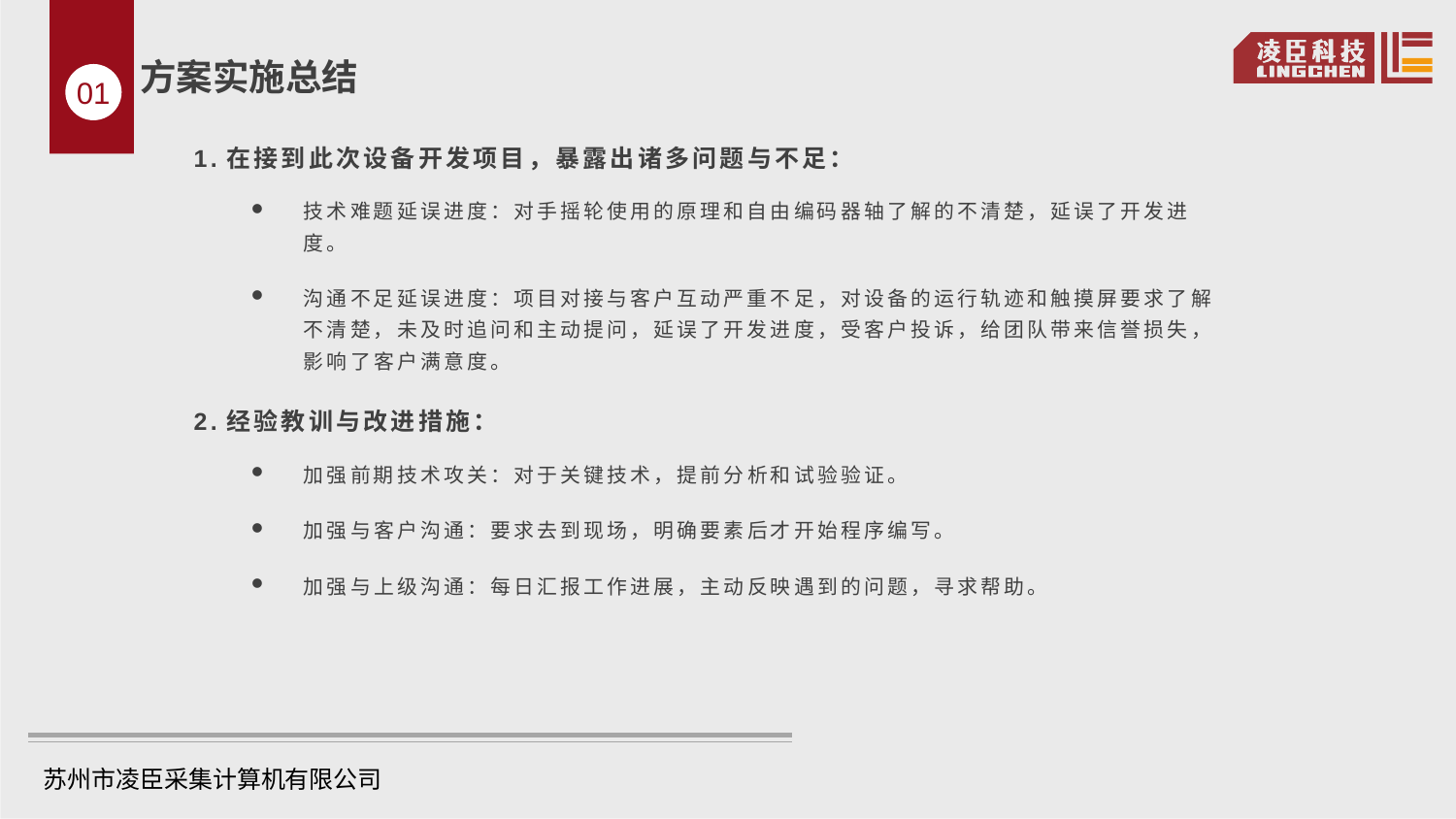

方案实施总结

01
1.在接到此次设备开发项目，暴露出诸多问题与不足：

技术难题延误进度：对手摇轮使用的原理和自由编码器轴了解的不清楚，延误了开发进度。
沟通不足延误进度：项目对接与客户互动严重不足，对设备的运行轨迹和触摸屏要求了解不清楚，未及时追问和主动提问，延误了开发进度，受客户投诉，给团队带来信誉损失，影响了客户满意度。
2.经验教训与改进措施：

加强前期技术攻关：对于关键技术，提前分析和试验验证。
加强与客户沟通：要求去到现场，明确要素后才开始程序编写。
加强与上级沟通：每日汇报工作进展，主动反映遇到的问题，寻求帮助。